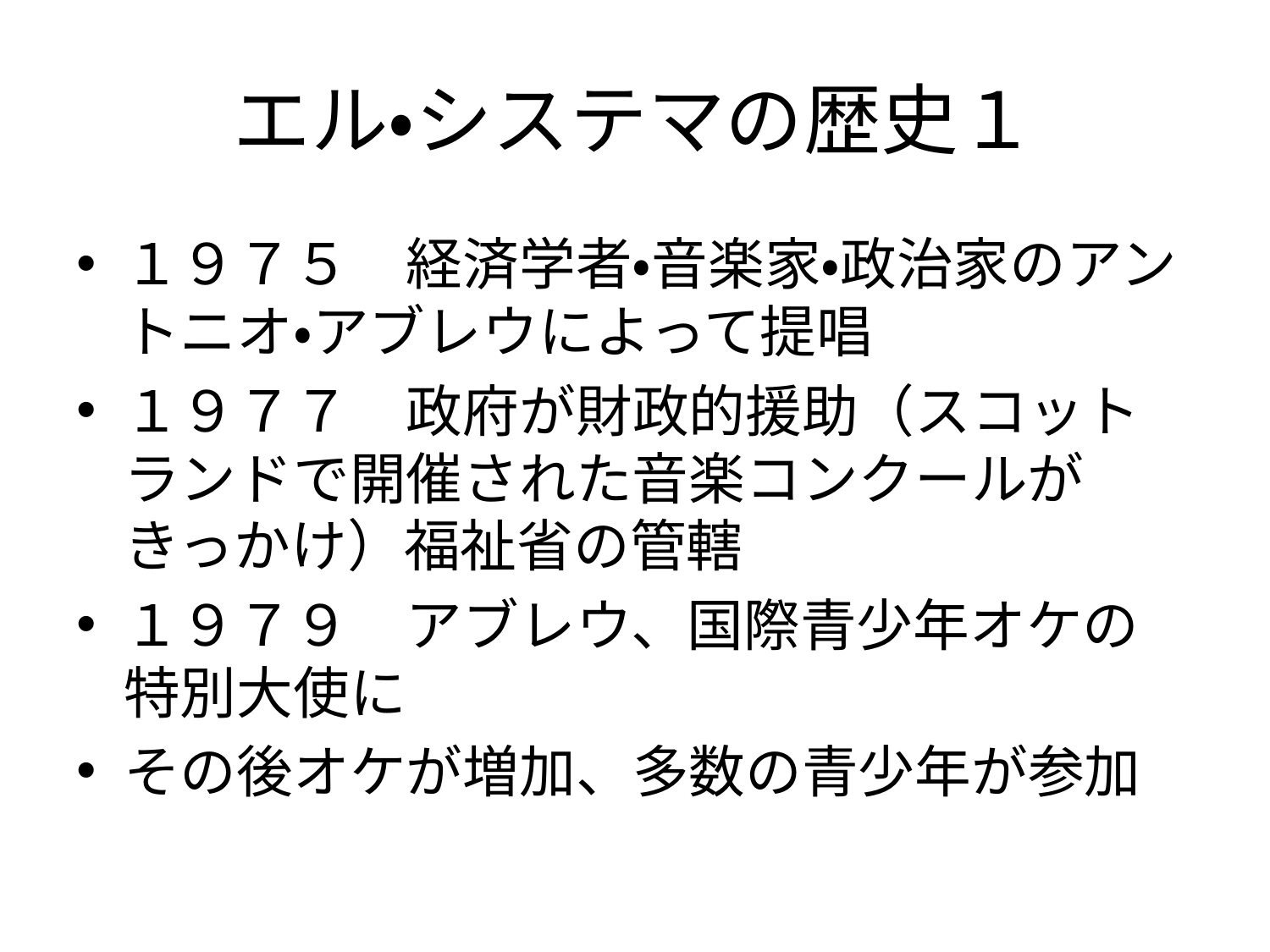

# エル・システマの歴史１
１９７５　経済学者・音楽家・政治家のアントニオ・アブレウによって提唱
１９７７　政府が財政的援助（スコットランドで開催された音楽コンクールがきっかけ）福祉省の管轄
１９７９　アブレウ、国際青少年オケの特別大使に
その後オケが増加、多数の青少年が参加